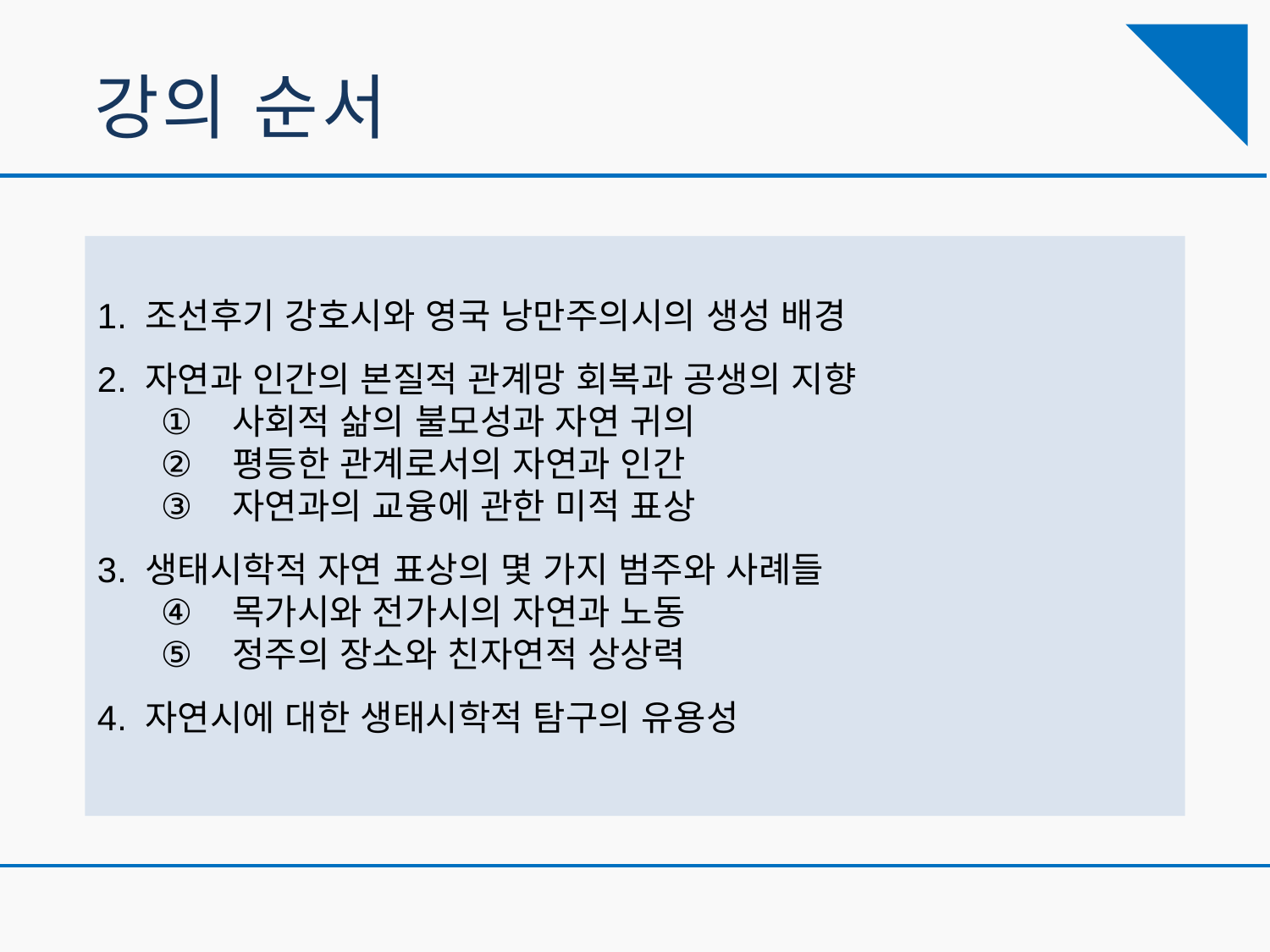

강의 순서
1. 조선후기 강호시와 영국 낭만주의시의 생성 배경
2. 자연과 인간의 본질적 관계망 회복과 공생의 지향
사회적 삶의 불모성과 자연 귀의
평등한 관계로서의 자연과 인간
자연과의 교융에 관한 미적 표상
3. 생태시학적 자연 표상의 몇 가지 범주와 사례들
목가시와 전가시의 자연과 노동
정주의 장소와 친자연적 상상력
4. 자연시에 대한 생태시학적 탐구의 유용성